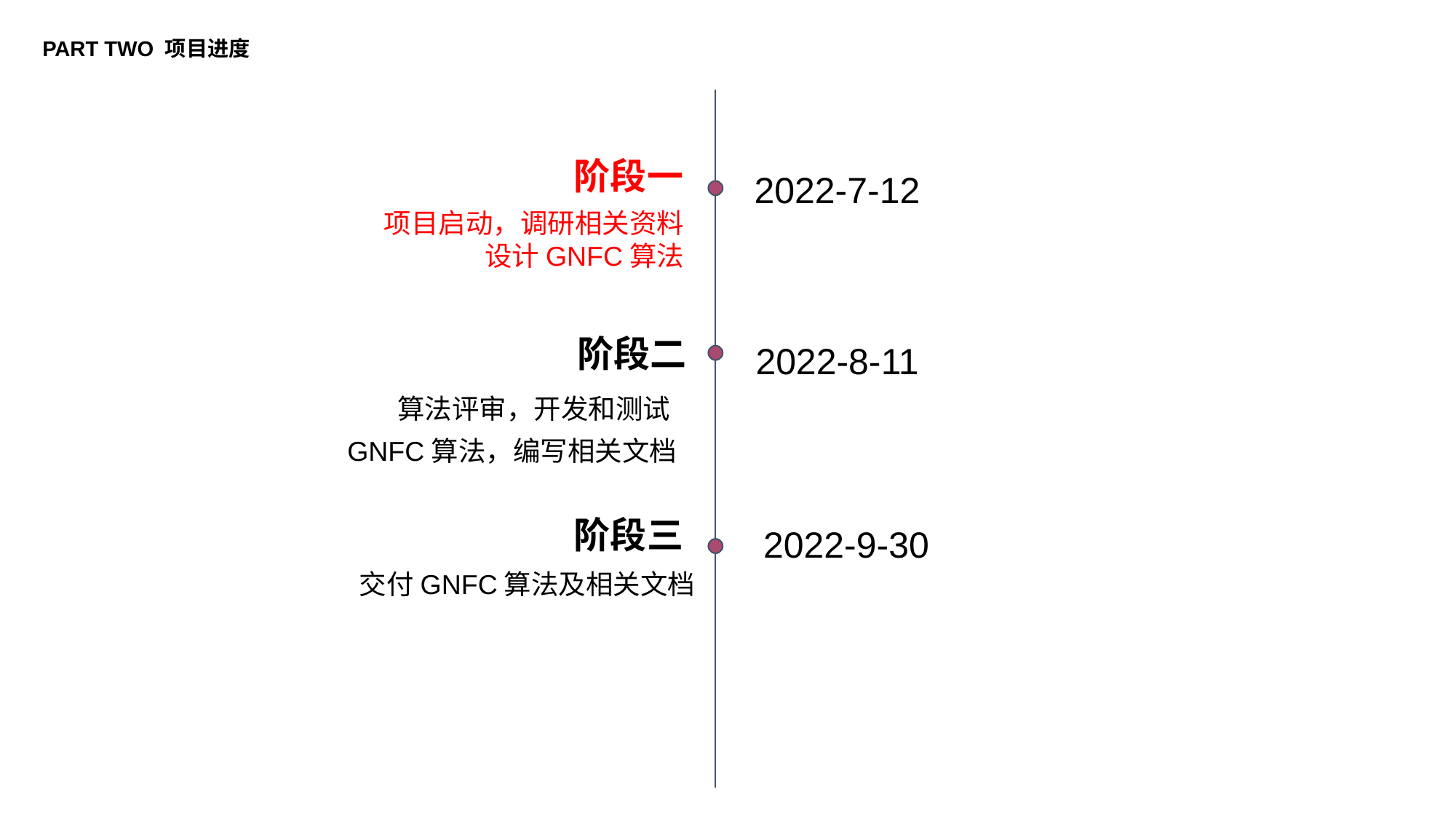

PART TWO 项目进度
阶段一
2022-7-12

项目启动，调研相关资料
设计GNFC算法
阶段二
2022-8-11

算法评审，开发和测试GNFC算法，编写相关文档
阶段三
2022-9-30

交付GNFC算法及相关文档